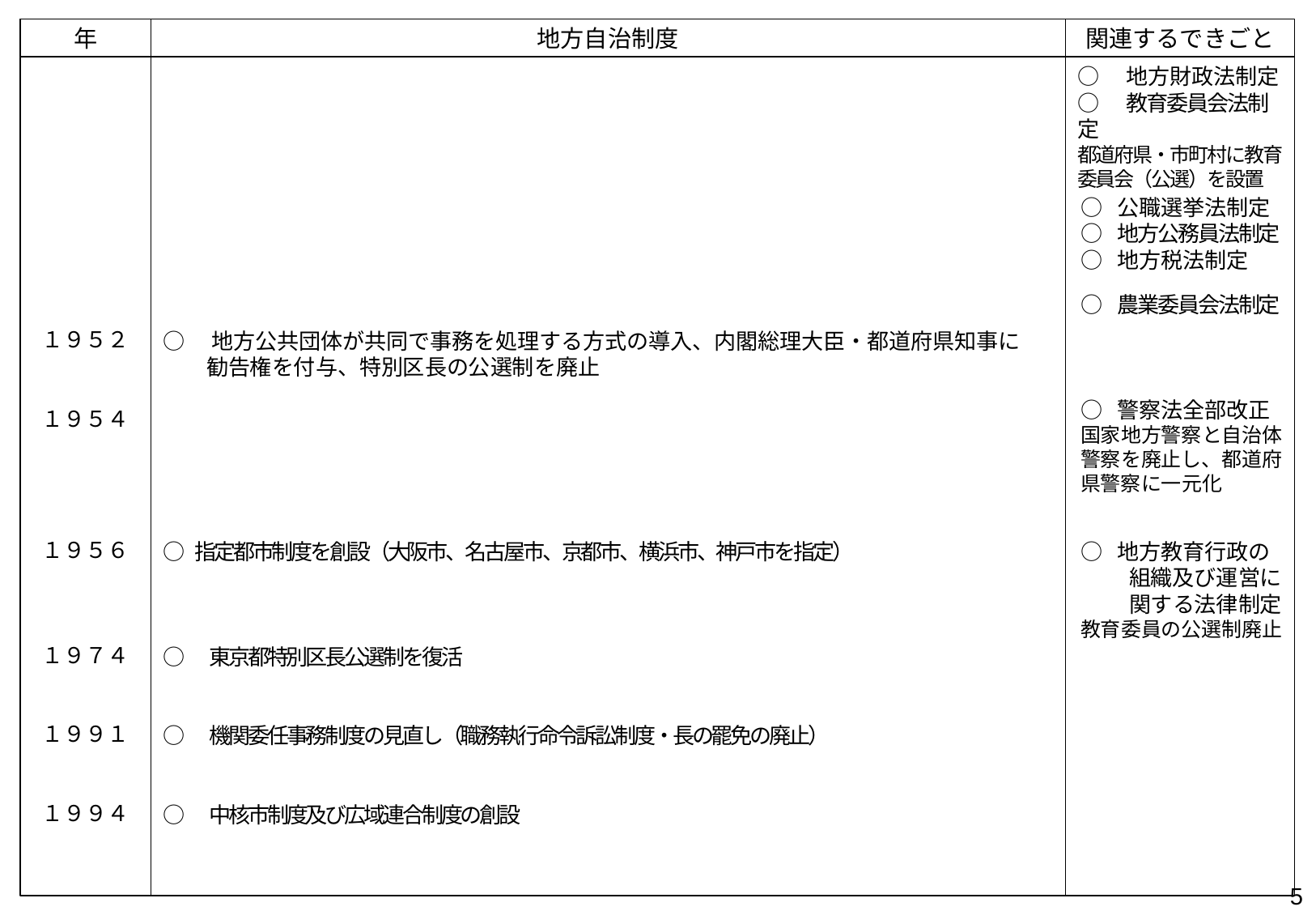

年
地方自治制度
関連するできごと

１９５２

１９５４

１９５６

１９７４

１９９１

１９９４

○　地方財政法制定
○　教育委員会法制定
都道府県・市町村に教育委員会（公選）を設置

○  公職選挙法制定
○  地方公務員法制定
○  地方税法制定

○  農業委員会法制定

○  警察法全部改正
国家地方警察と自治体警察を廃止し、都道府県警察に一元化

○　地方公共団体が共同で事務を処理する方式の導入、内閣総理大臣・都道府県知事に
　　勧告権を付与、特別区長の公選制を廃止
○  指定都市制度を創設（大阪市、名古屋市、京都市、横浜市、神戸市を指定）
○  地方教育行政の
　　 組織及び運営に
　　 関する法律制定
教育委員の公選制廃止
○　東京都特別区長公選制を復活

○　機関委任事務制度の見直し（職務執行命令訴訟制度・長の罷免の廃止）

○　中核市制度及び広域連合制度の創設
5